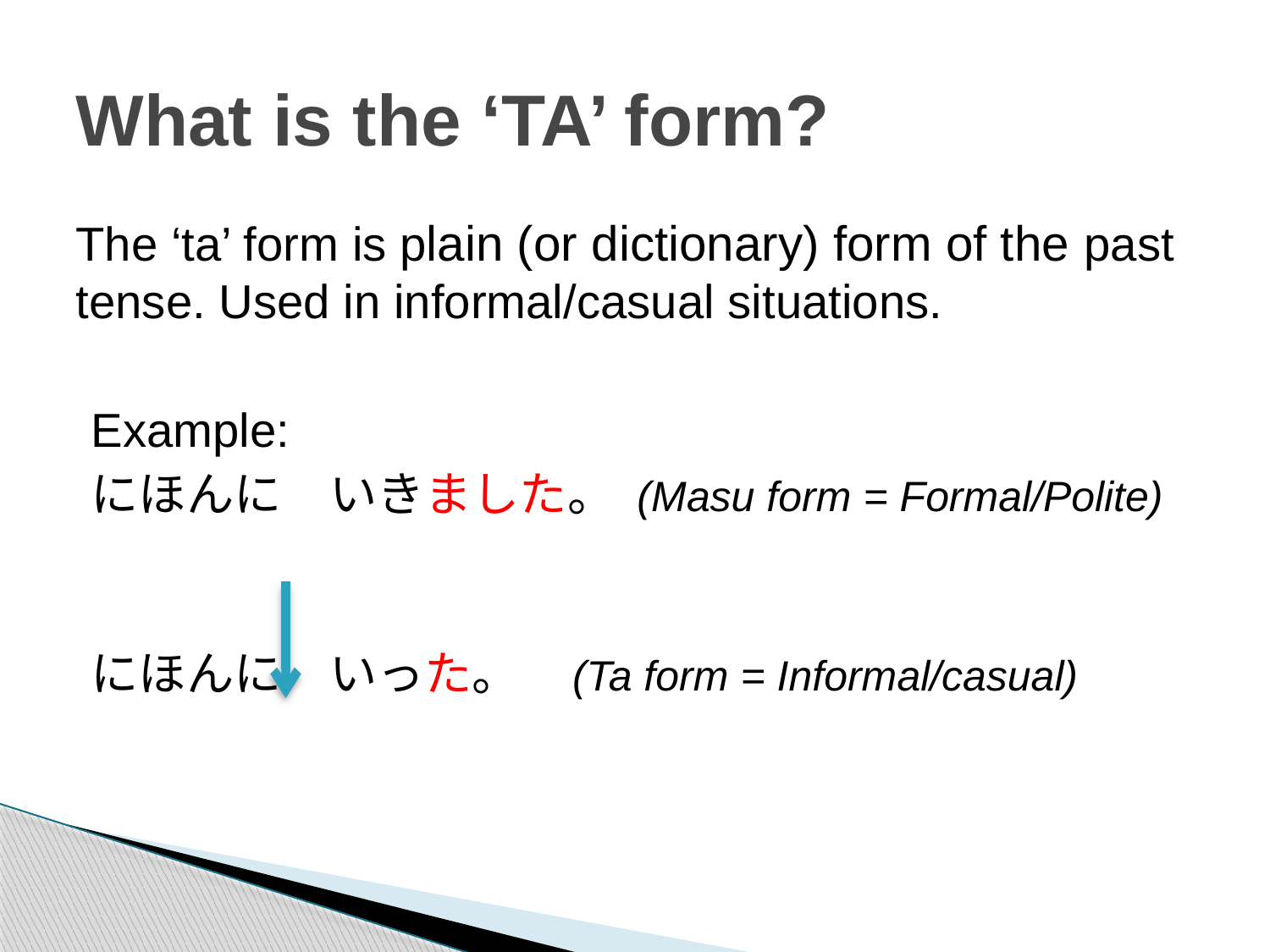

# What is the ‘TA’ form?
The ‘ta’ form is plain (or dictionary) form of the past tense. Used in informal/casual situations.

Example:
にほんに　いきました。 (Masu form = Formal/Polite)

にほんに　いった。　(Ta form = Informal/casual)